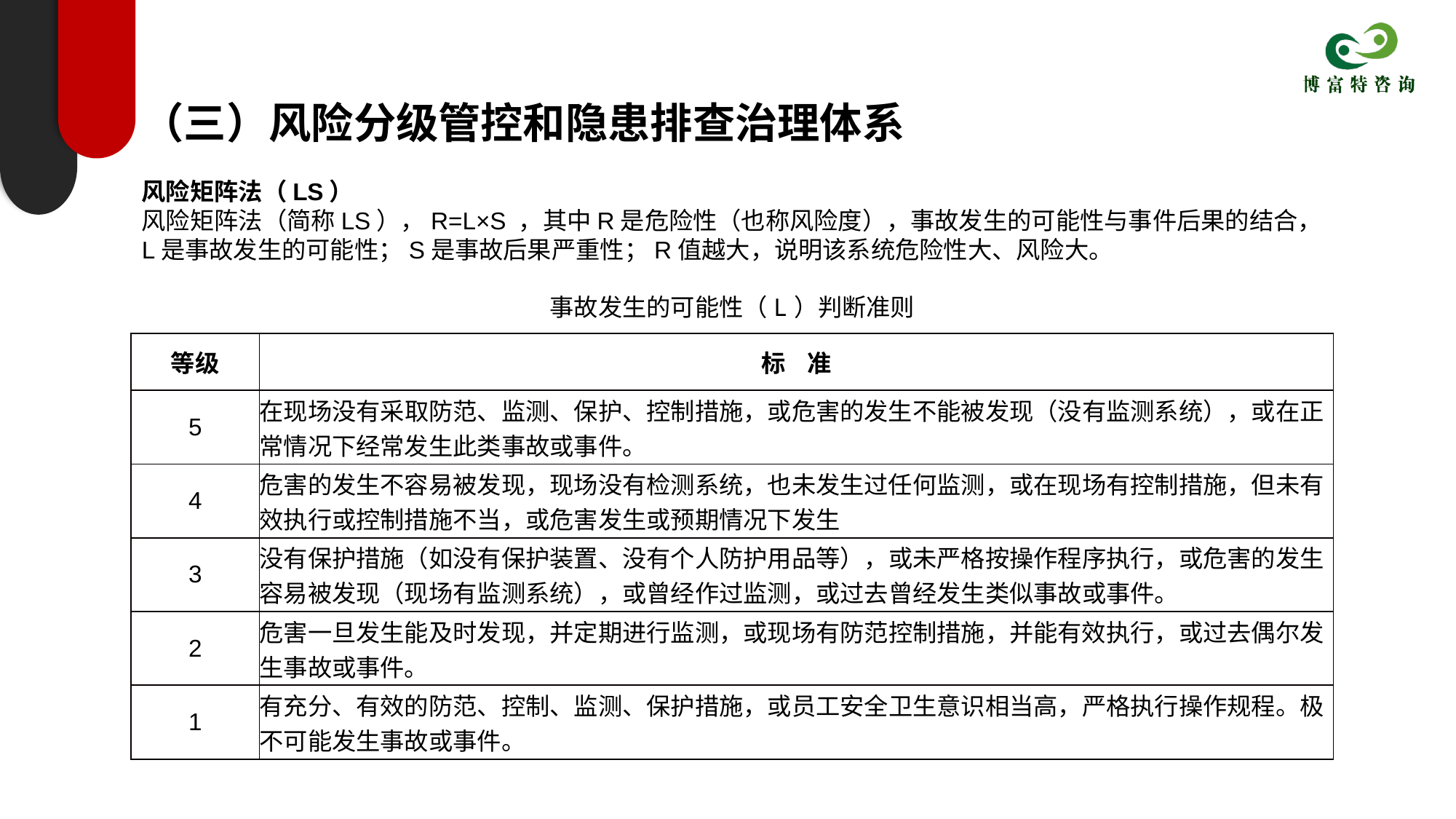

（三）风险分级管控和隐患排查治理体系

风险矩阵法（LS）
风险矩阵法（简称LS），R=L×S ，其中R是危险性（也称风险度），事故发生的可能性与事件后果的结合， L是事故发生的可能性；S是事故后果严重性；R值越大，说明该系统危险性大、风险大。
事故发生的可能性（L）判断准则
| 等级 | 标 准 |
| --- | --- |
| 5 | 在现场没有采取防范、监测、保护、控制措施，或危害的发生不能被发现（没有监测系统），或在正常情况下经常发生此类事故或事件。 |
| 4 | 危害的发生不容易被发现，现场没有检测系统，也未发生过任何监测，或在现场有控制措施，但未有效执行或控制措施不当，或危害发生或预期情况下发生 |
| 3 | 没有保护措施（如没有保护装置、没有个人防护用品等），或未严格按操作程序执行，或危害的发生容易被发现（现场有监测系统），或曾经作过监测，或过去曾经发生类似事故或事件。 |
| 2 | 危害一旦发生能及时发现，并定期进行监测，或现场有防范控制措施，并能有效执行，或过去偶尔发生事故或事件。 |
| 1 | 有充分、有效的防范、控制、监测、保护措施，或员工安全卫生意识相当高，严格执行操作规程。极不可能发生事故或事件。 |
10